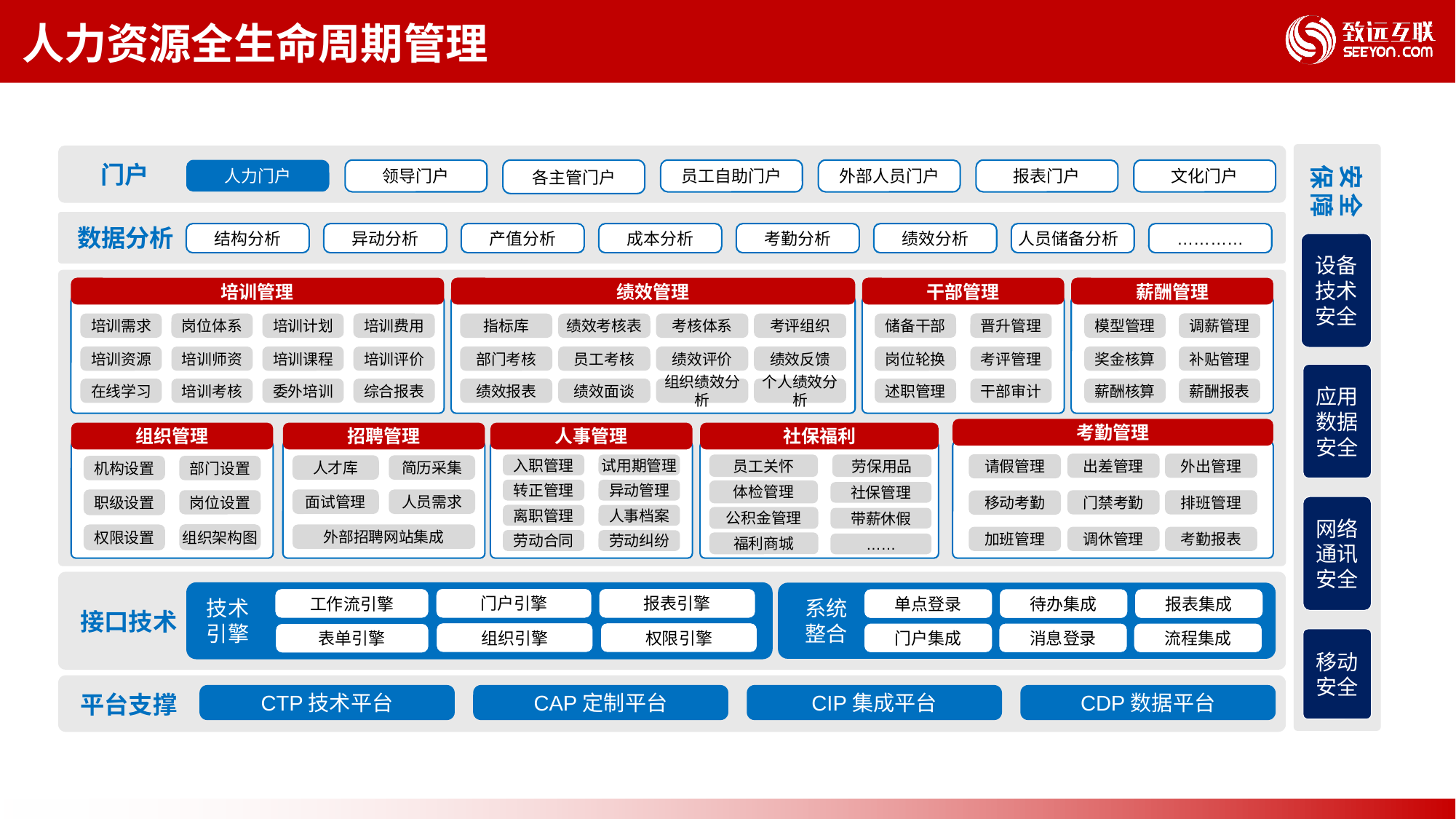

人力资源全生命周期管理
安全
保障
设备技术安全
应用数据安全
网络通讯安全
移动安全

人力门户
领导门户
各主管门户
员工自助门户
外部人员门户
报表门户
文化门户
门户

结构分析
异动分析
产值分析
成本分析
考勤分析
绩效分析
人员储备分析
…………
数据分析

培训管理
培训管理
岗位体系
培训费用
培训需求
培训计划
培训资源
培训课程
培训师资
培训评价
在线学习
培训考核
委外培训
综合报表
绩效管理
培训管理
指标库
绩效考核表
考核体系
考评组织
部门考核
员工考核
绩效评价
绩效反馈
绩效报表
绩效面谈
组织绩效分析
个人绩效分析
干部管理
薪酬管理
培训管理
调薪管理
模型管理
奖金核算
补贴管理
薪酬核算
薪酬报表
培训管理
晋升管理
储备干部
岗位轮换
考评管理
述职管理
干部审计
考勤管理
组织管理
招聘管理
人事管理
社保福利
培训管理
培训管理
培训管理
培训管理
培训管理
出差管理
外出管理
请假管理
门禁考勤
排班管理
移动考勤
加班管理
调休管理
考勤报表
员工关怀
劳保用品
体检管理
社保管理
公积金管理
带薪休假
福利商城
……
入职管理
试用期管理
转正管理
异动管理
离职管理
人事档案
劳动合同
劳动纠纷
人才库
简历采集
面试管理
人员需求
外部招聘网站集成
部门设置
机构设置
职级设置
岗位设置
组织架构图
权限设置

门户引擎
报表引擎
工作流引擎
组织引擎
权限引擎
表单引擎
技术
引擎

单点登录
待办集成
报表集成
门户集成
消息登录
流程集成
接口技术
系统
整合

CTP技术平台
CAP定制平台
CIP集成平台
CDP数据平台
平台支撑